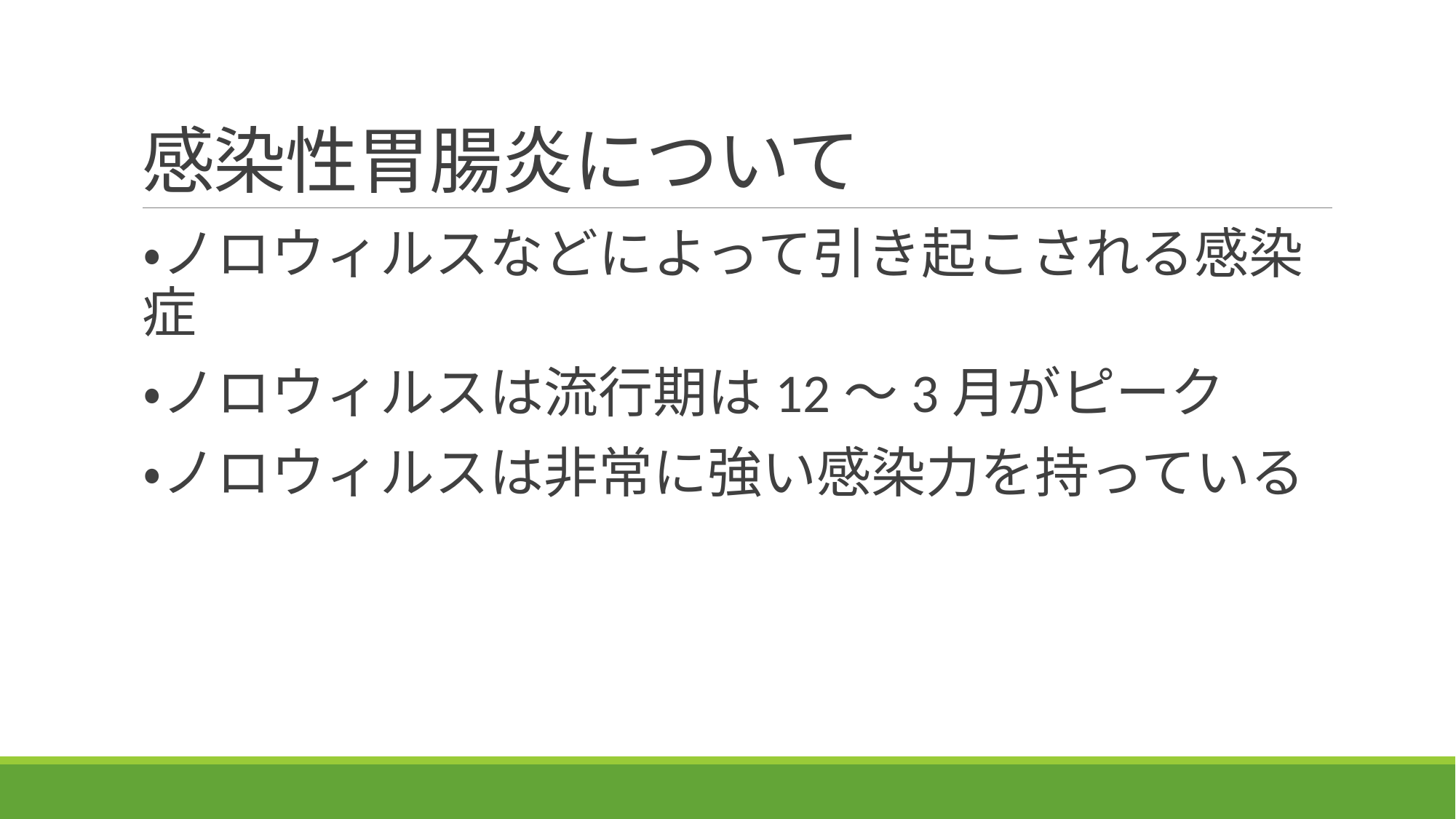

# 感染性胃腸炎について
・ノロウィルスなどによって引き起こされる感染症
・ノロウィルスは流行期は12～3月がピーク
・ノロウィルスは非常に強い感染力を持っている